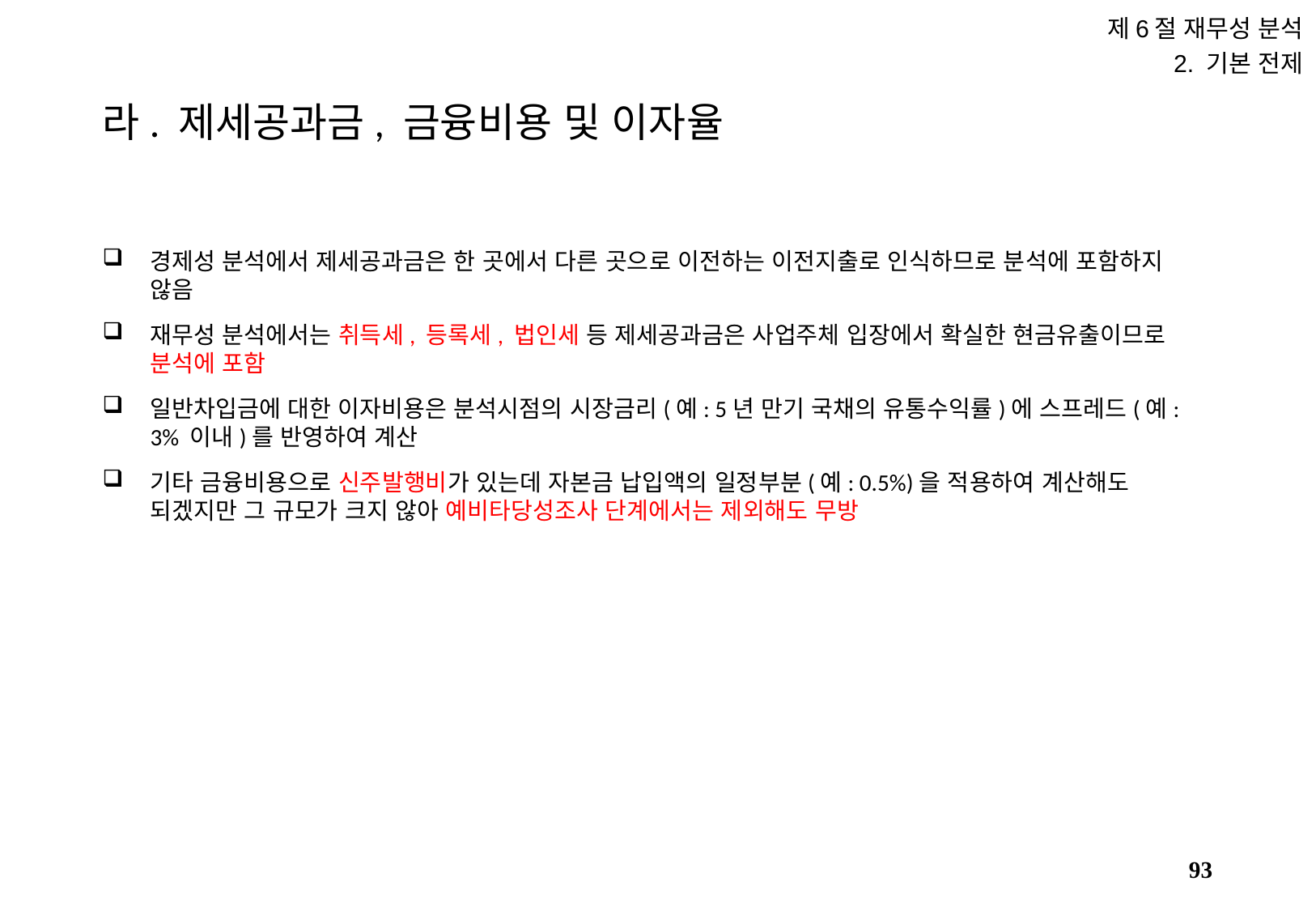

제6절 재무성 분석
2. 기본 전제
# 라. 제세공과금, 금융비용 및 이자율
경제성 분석에서 제세공과금은 한 곳에서 다른 곳으로 이전하는 이전지출로 인식하므로 분석에 포함하지 않음
재무성 분석에서는 취득세, 등록세, 법인세 등 제세공과금은 사업주체 입장에서 확실한 현금유출이므로 분석에 포함
일반차입금에 대한 이자비용은 분석시점의 시장금리(예: 5년 만기 국채의 유통수익률)에 스프레드(예: 3% 이내)를 반영하여 계산
기타 금융비용으로 신주발행비가 있는데 자본금 납입액의 일정부분(예: 0.5%)을 적용하여 계산해도 되겠지만 그 규모가 크지 않아 예비타당성조사 단계에서는 제외해도 무방
93